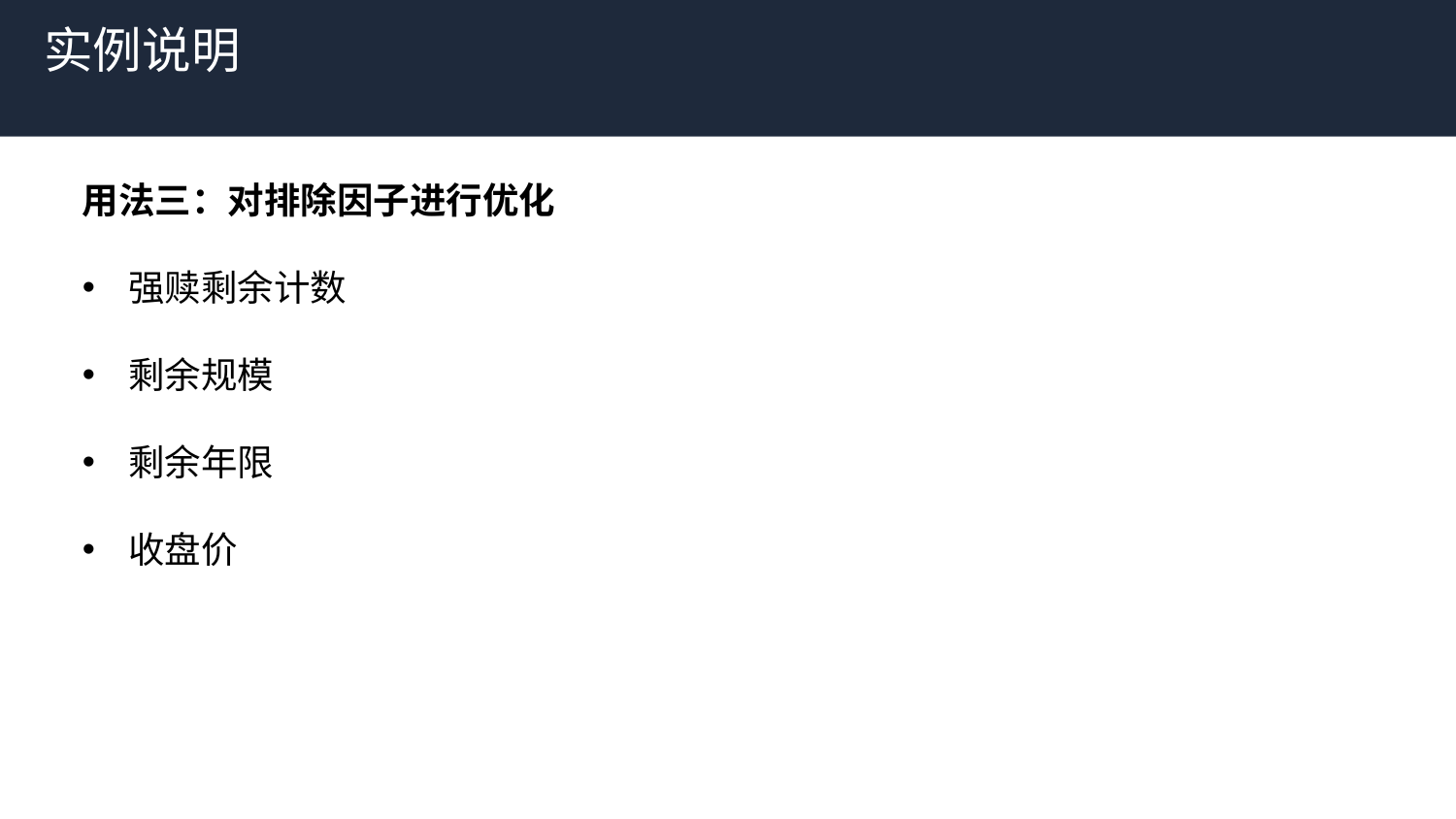

实例说明
用法三：对排除因子进行优化

强赎剩余计数

剩余规模

剩余年限

收盘价